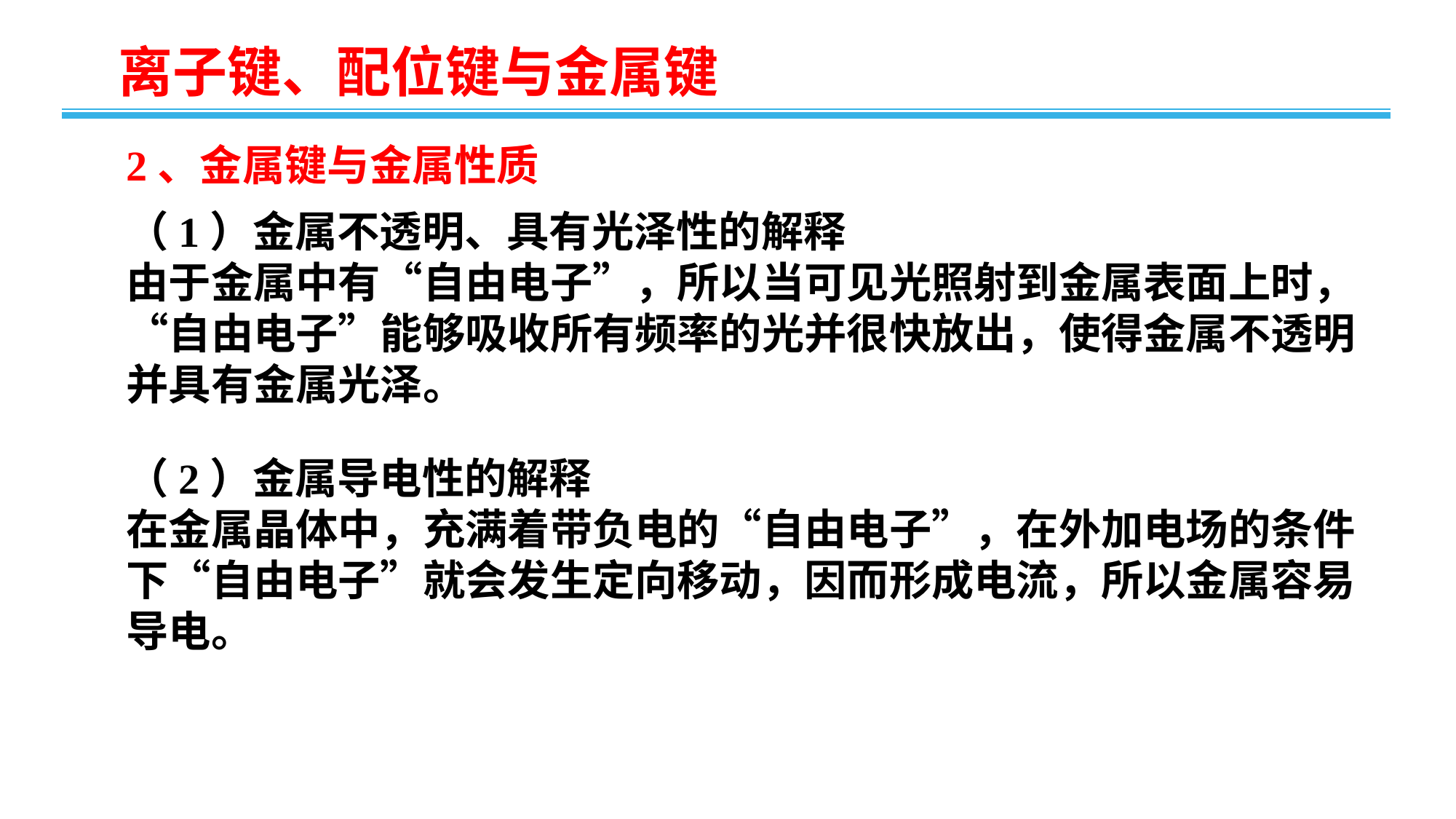

2、金属键与金属性质
（1）金属不透明、具有光泽性的解释
由于金属中有“自由电子”，所以当可见光照射到金属表面上时，“自由电子”能够吸收所有频率的光并很快放出，使得金属不透明并具有金属光泽。
（2）金属导电性的解释
在金属晶体中，充满着带负电的“自由电子”，在外加电场的条件下“自由电子”就会发生定向移动，因而形成电流，所以金属容易导电。